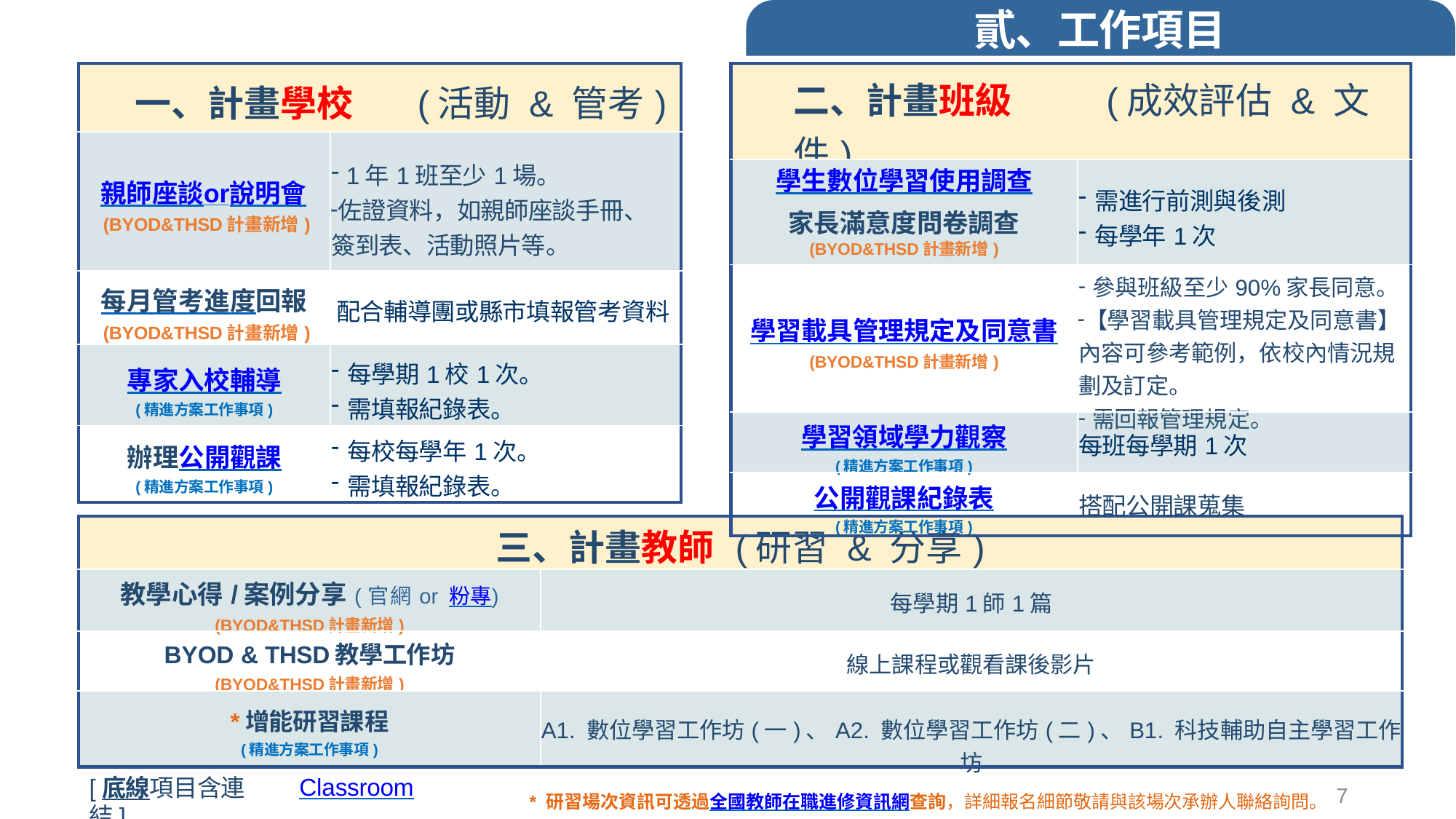

# 貳、工作項目
| 一、計畫學校 (活動 & 管考) |  |
| --- | --- |
| 親師座談or說明會 (BYOD&THSD計畫新增) | 1年1班至少1場。 佐證資料，如親師座談手冊、簽到表、活動照片等。 |
| 每月管考進度回報 (BYOD&THSD計畫新增) | 配合輔導團或縣市填報管考資料 |
| 專家入校輔導 (精進方案工作事項) | 每學期1校1次。 需填報紀錄表。 |
| 辦理公開觀課 (精進方案工作事項) | 每校每學年1次。 需填報紀錄表。 |
| 二、計畫班級 (成效評估 & 文件) |  |
| --- | --- |
| 學生數位學習使用調查 家長滿意度問卷調查 (BYOD&THSD計畫新增) | 需進行前測與後測 每學年1次 |
| 學習載具管理規定及同意書 (BYOD&THSD計畫新增) | 參與班級至少90%家長同意。 【學習載具管理規定及同意書】內容可參考範例，依校內情況規劃及訂定。 需回報管理規定。 |
| 學習領域學力觀察 (精進方案工作事項) | 每班每學期1次 |
| 公開觀課紀錄表 (精進方案工作事項) | 搭配公開課蒐集 |
| 三、計畫教師 (研習 & 分享) |  |
| --- | --- |
| 教學心得/案例分享(官網or 粉專) (BYOD&THSD計畫新增) | 每學期1師1篇 |
| BYOD & THSD教學工作坊 (BYOD&THSD計畫新增) | 線上課程或觀看課後影片 |
| \*增能研習課程 (精進方案工作事項) | A1. 數位學習工作坊(一)、A2. 數位學習工作坊(二)、B1. 科技輔助自主學習工作坊 |
* 研習場次資訊可透過全國教師在職進修資訊網查詢，詳細報名細節敬請與該場次承辦人聯絡詢問。 7
Classroom
[底線項目含連結]